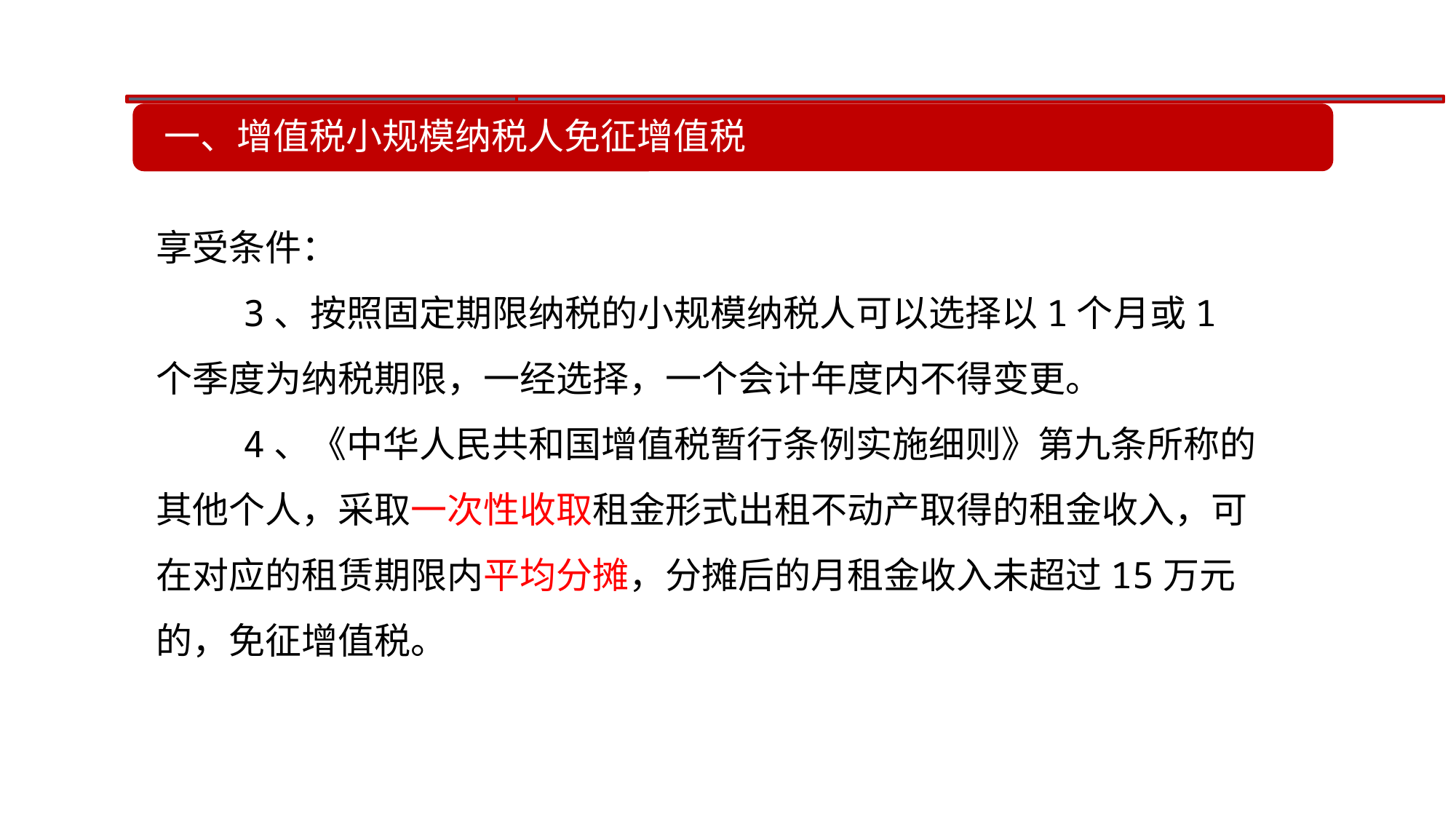

一、增值税小规模纳税人免征增值税
享受条件：
    3、按照固定期限纳税的小规模纳税人可以选择以1个月或1个季度为纳税期限，一经选择，一个会计年度内不得变更。
    4、《中华人民共和国增值税暂行条例实施细则》第九条所称的其他个人，采取一次性收取租金形式出租不动产取得的租金收入，可在对应的租赁期限内平均分摊，分摊后的月租金收入未超过15万元的，免征增值税。